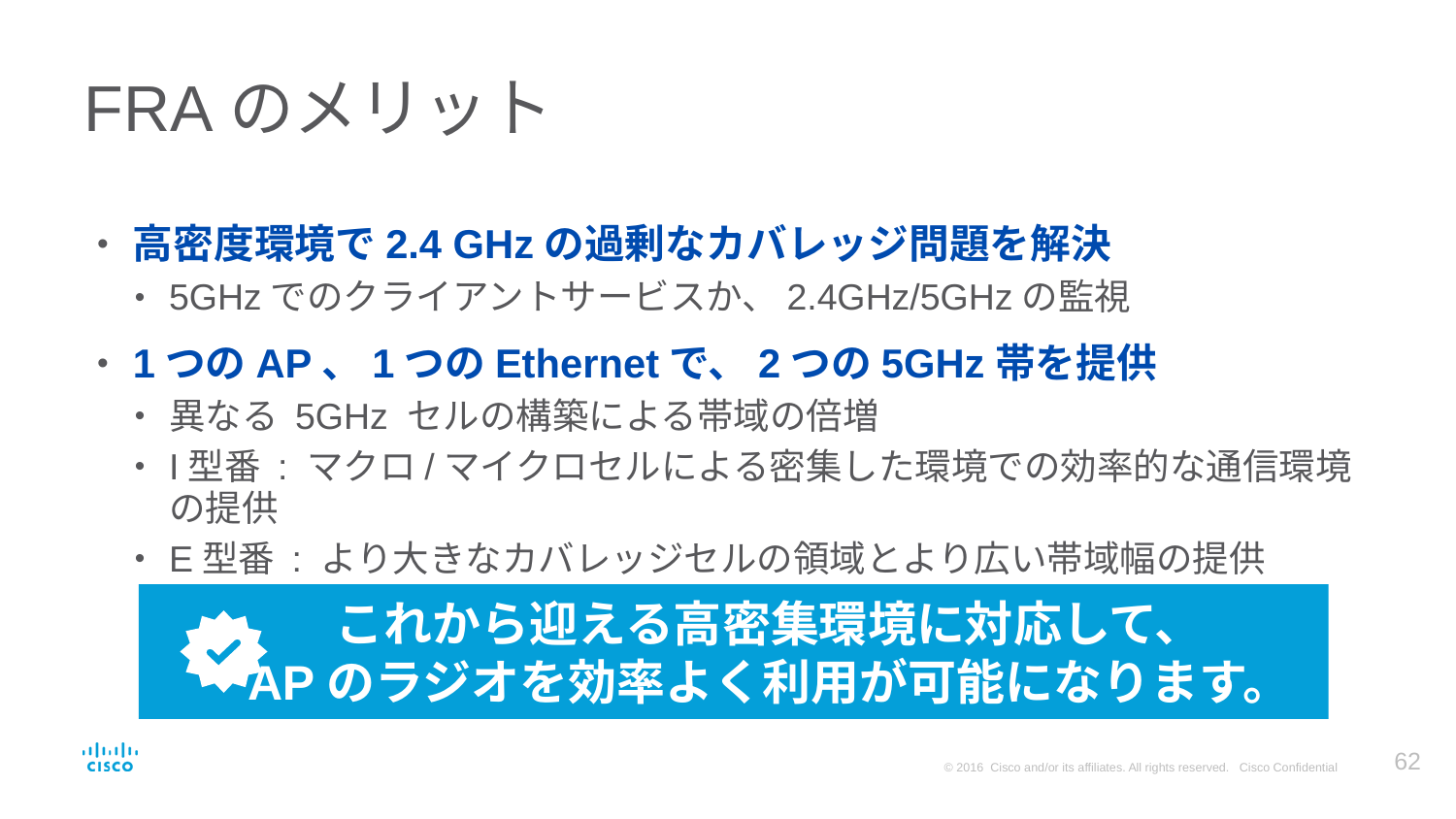

# FRAのメリット
高密度環境で2.4 GHzの過剰なカバレッジ問題を解決
5GHzでのクライアントサービスか、2.4GHz/5GHzの監視
1つのAP、1つのEthernetで、2つの5GHz帯を提供
異なる 5GHz セルの構築による帯域の倍増
I型番 : マクロ/マイクロセルによる密集した環境での効率的な通信環境の提供
E型番 : より大きなカバレッジセルの領域とより広い帯域幅の提供
これから迎える高密集環境に対応して、
APのラジオを効率よく利用が可能になります。